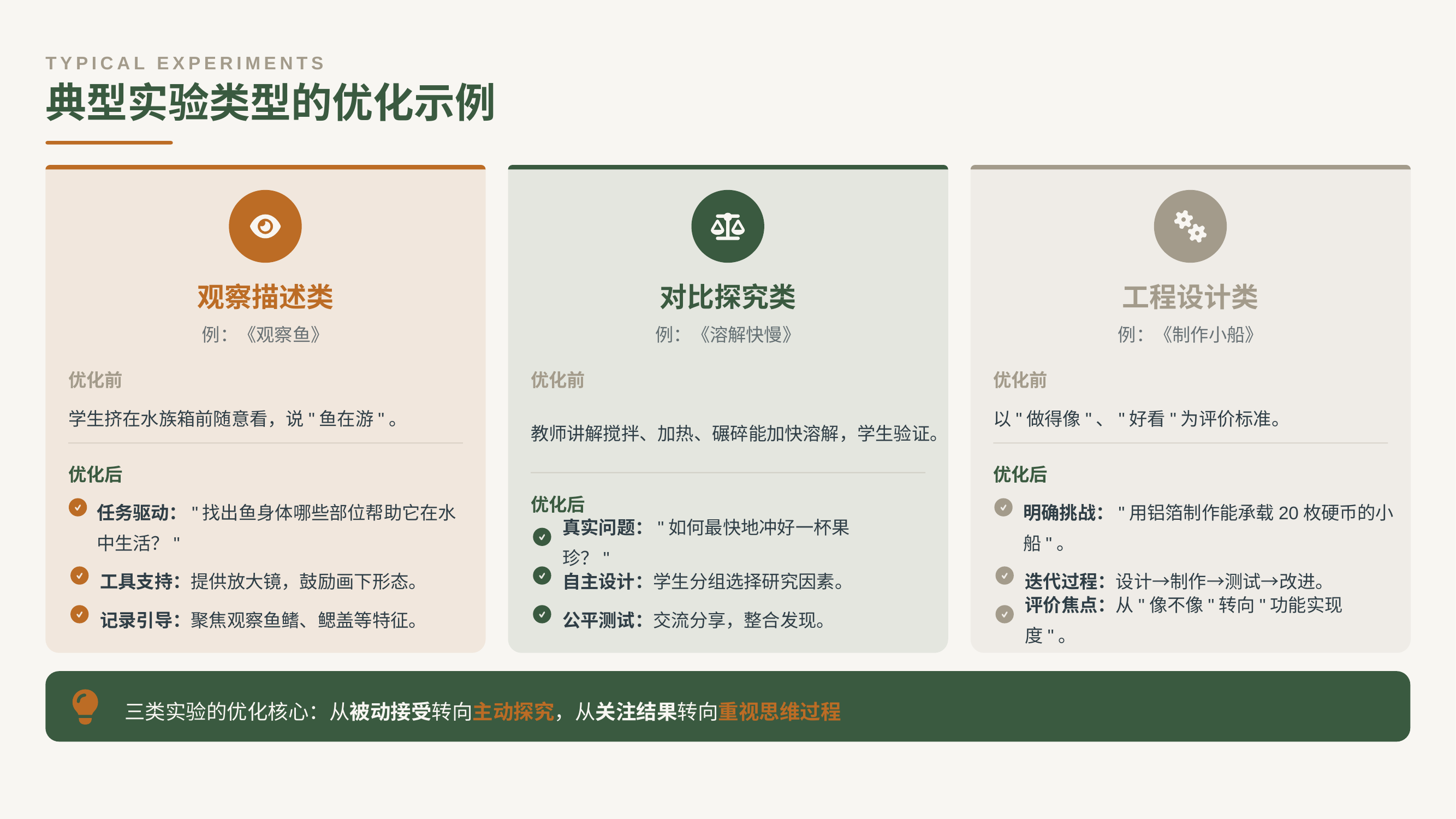

TYPICAL EXPERIMENTS
典型实验类型的优化示例

观察描述类
对比探究类
工程设计类
例：《观察鱼》
例：《溶解快慢》
例：《制作小船》
优化前
优化前
优化前
学生挤在水族箱前随意看，说"鱼在游"。
教师讲解搅拌、加热、碾碎能加快溶解，学生验证。
以"做得像"、"好看"为评价标准。

优化后
优化后

优化后
任务驱动："找出鱼身体哪些部位帮助它在水中生活？"
明确挑战："用铝箔制作能承载20枚硬币的小船"。

真实问题："如何最快地冲好一杯果珍？"

工具支持：提供放大镜，鼓励画下形态。
自主设计：学生分组选择研究因素。
迭代过程：设计→制作→测试→改进。

记录引导：聚焦观察鱼鳍、鳃盖等特征。
公平测试：交流分享，整合发现。
评价焦点：从"像不像"转向"功能实现度"。

三类实验的优化核心：从被动接受转向主动探究，从关注结果转向重视思维过程